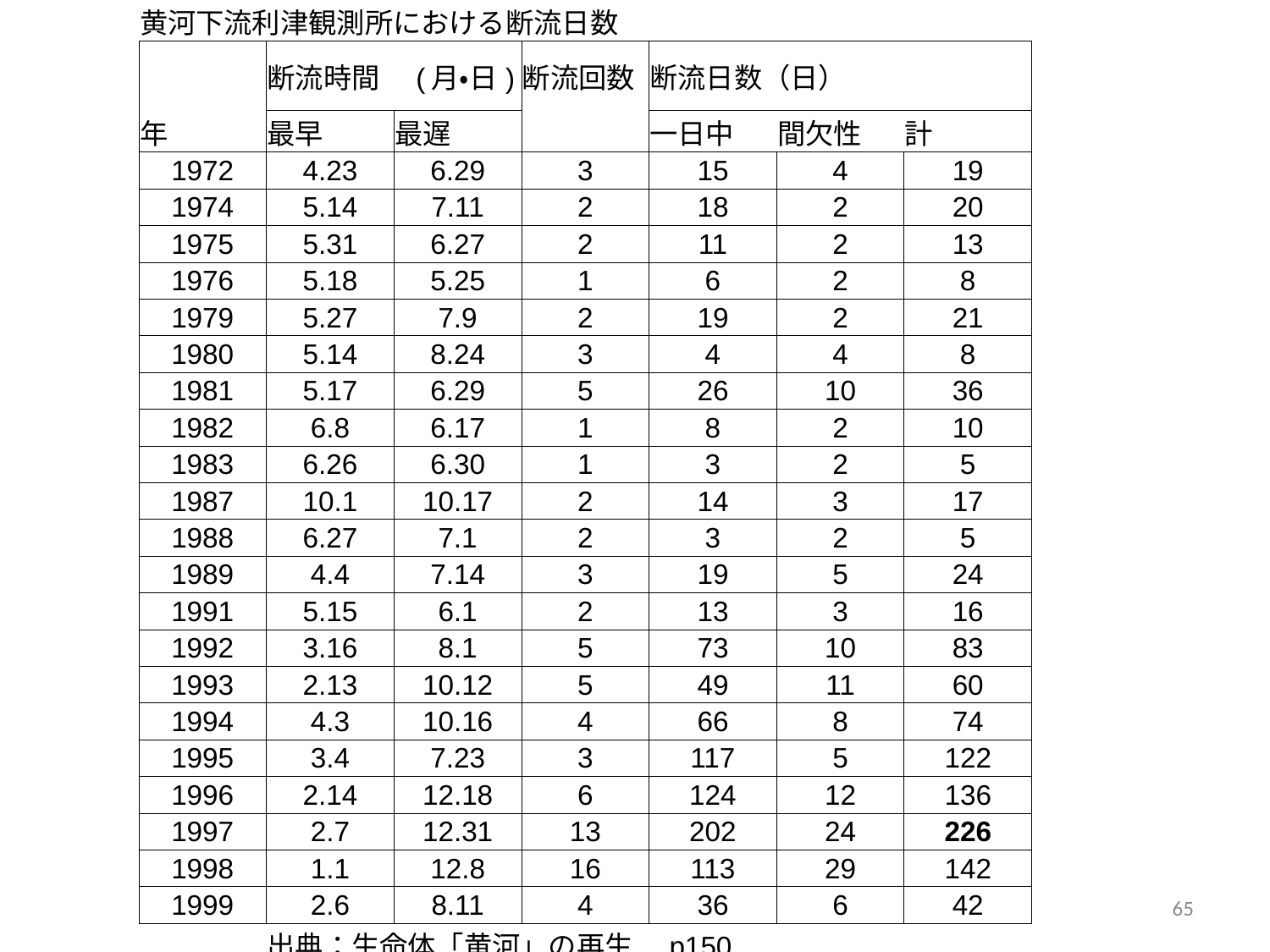

| 黄河下流利津観測所における断流日数 |  |  |  |  |  |  |
| --- | --- | --- | --- | --- | --- | --- |
|  | 断流時間　(月・日) |  | 断流回数 | 断流日数（日） |  |  |
| 年 | 最早 | 最遅 |  | 一日中 | 間欠性 | 計 |
| 1972 | 4.23 | 6.29 | 3 | 15 | 4 | 19 |
| 1974 | 5.14 | 7.11 | 2 | 18 | 2 | 20 |
| 1975 | 5.31 | 6.27 | 2 | 11 | 2 | 13 |
| 1976 | 5.18 | 5.25 | 1 | 6 | 2 | 8 |
| 1979 | 5.27 | 7.9 | 2 | 19 | 2 | 21 |
| 1980 | 5.14 | 8.24 | 3 | 4 | 4 | 8 |
| 1981 | 5.17 | 6.29 | 5 | 26 | 10 | 36 |
| 1982 | 6.8 | 6.17 | 1 | 8 | 2 | 10 |
| 1983 | 6.26 | 6.30 | 1 | 3 | 2 | 5 |
| 1987 | 10.1 | 10.17 | 2 | 14 | 3 | 17 |
| 1988 | 6.27 | 7.1 | 2 | 3 | 2 | 5 |
| 1989 | 4.4 | 7.14 | 3 | 19 | 5 | 24 |
| 1991 | 5.15 | 6.1 | 2 | 13 | 3 | 16 |
| 1992 | 3.16 | 8.1 | 5 | 73 | 10 | 83 |
| 1993 | 2.13 | 10.12 | 5 | 49 | 11 | 60 |
| 1994 | 4.3 | 10.16 | 4 | 66 | 8 | 74 |
| 1995 | 3.4 | 7.23 | 3 | 117 | 5 | 122 |
| 1996 | 2.14 | 12.18 | 6 | 124 | 12 | 136 |
| 1997 | 2.7 | 12.31 | 13 | 202 | 24 | 226 |
| 1998 | 1.1 | 12.8 | 16 | 113 | 29 | 142 |
| 1999 | 2.6 | 8.11 | 4 | 36 | 6 | 42 |
|  | 出典：生命体「黄河」の再生　p150 |  |  |  |  |  |
65